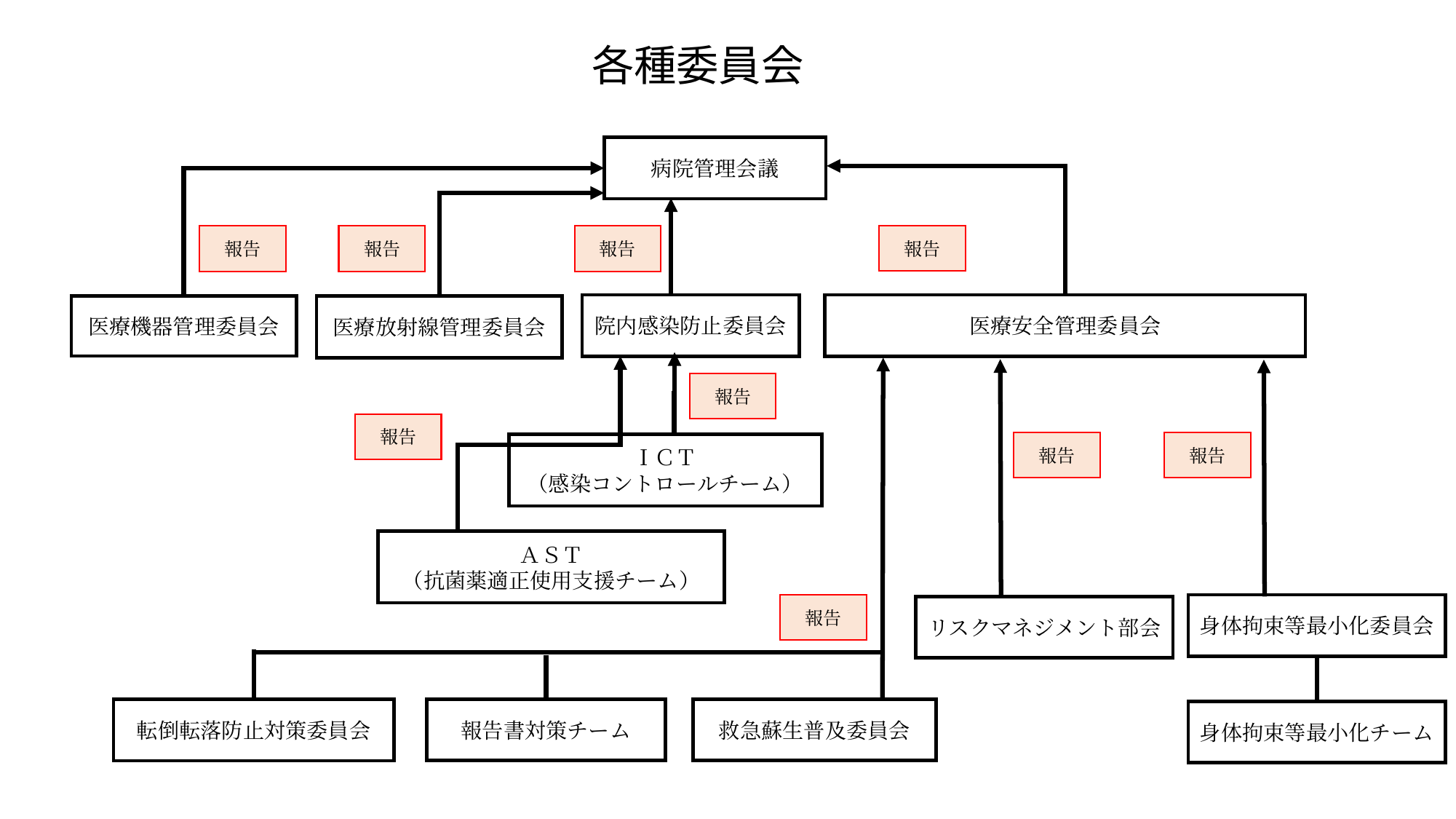

各種委員会
病院管理会議
報告
報告
報告
報告
院内感染防止委員会
医療安全管理委員会
医療機器管理委員会
医療放射線管理委員会
報告
報告
報告
報告
ＩＣＴ
（感染コントロールチーム）
ＡＳＴ
（抗菌薬適正使用支援チーム）
報告
身体拘束等最小化委員会
リスクマネジメント部会
報告書対策チーム
救急蘇生普及委員会
転倒転落防止対策委員会
身体拘束等最小化チーム